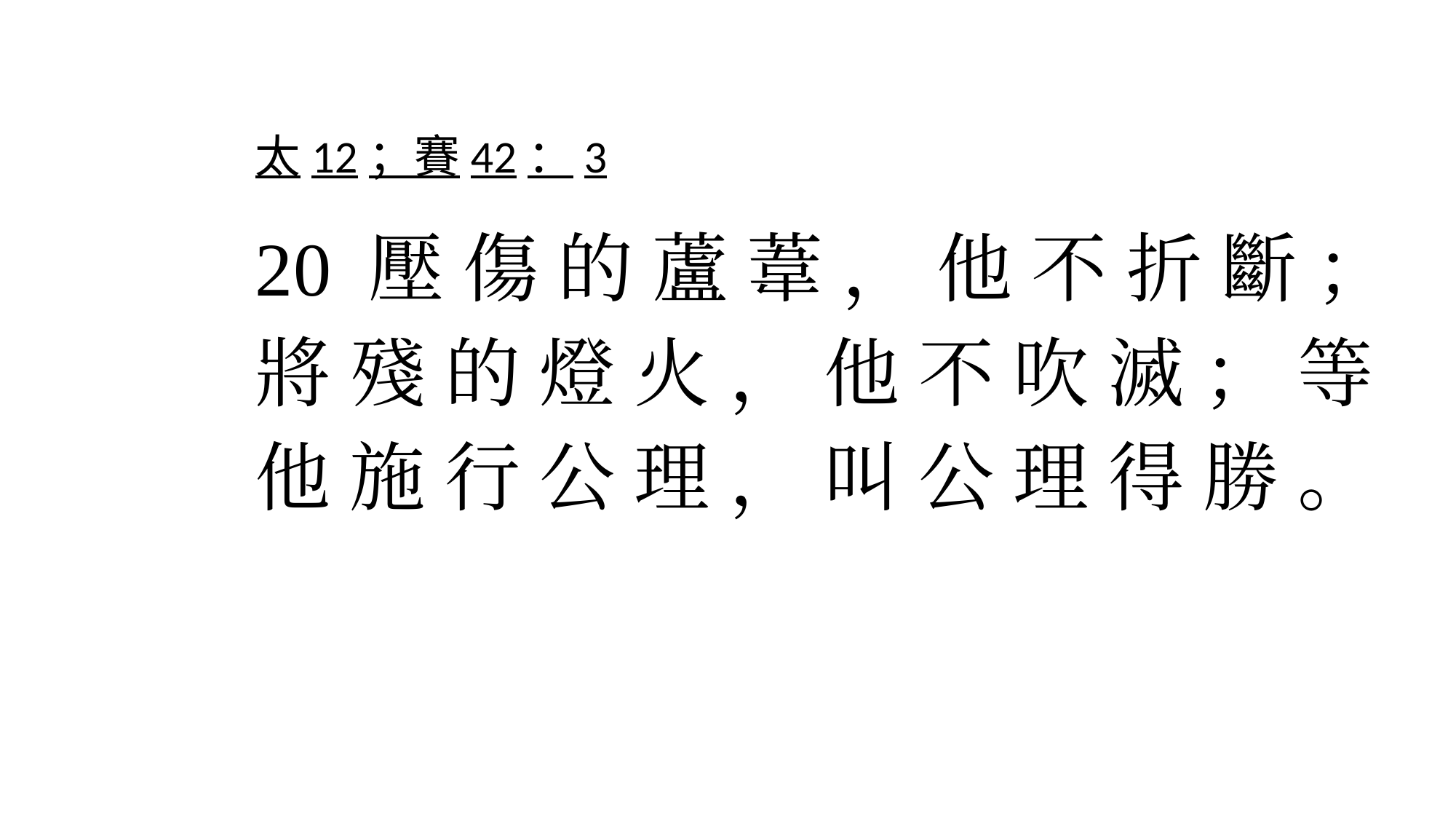

太12；賽42：3
20 壓 傷 的 蘆 葦 ， 他 不 折 斷 ； 將 殘 的 燈 火 ， 他 不 吹 滅 ； 等 他 施 行 公 理 ， 叫 公 理 得 勝 。